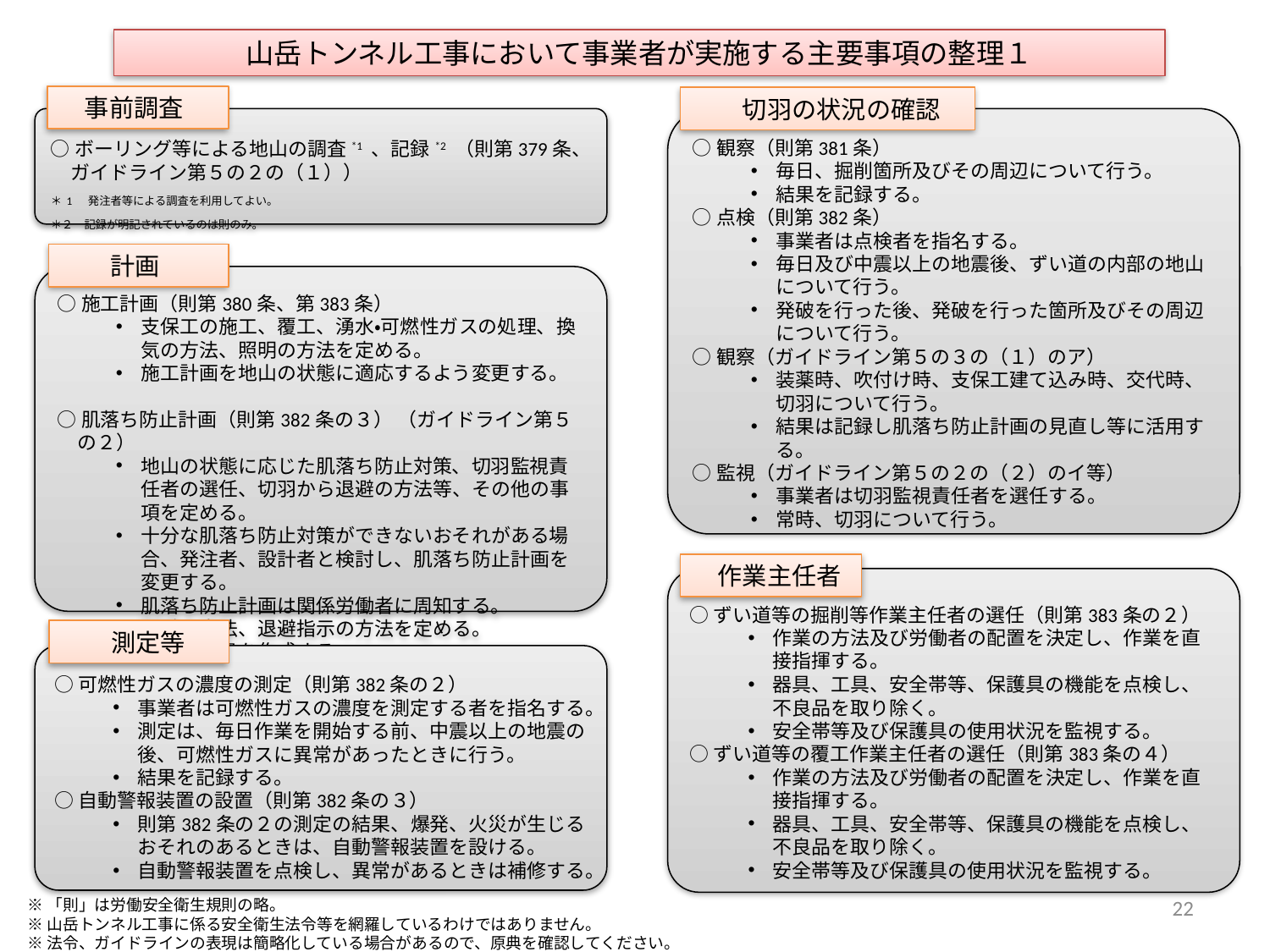

山岳トンネル工事において事業者が実施する主要事項の整理１
　事前調査
　　切羽の状況の確認
○観察（則第381条）
毎日、掘削箇所及びその周辺について行う。
結果を記録する。
○点検（則第382条）
事業者は点検者を指名する。
毎日及び中震以上の地震後、ずい道の内部の地山について行う。
発破を行った後、発破を行った箇所及びその周辺について行う。
○観察（ガイドライン第５の３の（１）のア）
装薬時、吹付け時、支保工建て込み時、交代時、切羽について行う。
結果は記録し肌落ち防止計画の見直し等に活用する。
○監視（ガイドライン第５の２の（２）のイ等）
事業者は切羽監視責任者を選任する。
常時、切羽について行う。
○ボーリング等による地山の調査*1 、記録*2 （則第379条、ガイドライン第５の２の（１））

＊1　発注者等による調査を利用してよい。
＊２　記録が明記されているのは則のみ。
　　計画
○施工計画（則第380条、第383条）
支保工の施工、覆工、湧水・可燃性ガスの処理、換気の方法、照明の方法を定める。
施工計画を地山の状態に適応するよう変更する。
○肌落ち防止計画（則第382条の３） （ガイドライン第５の２）
地山の状態に応じた肌落ち防止対策、切羽監視責任者の選任、切羽から退避の方法等、その他の事項を定める。
十分な肌落ち防止対策ができないおそれがある場合、発注者、設計者と検討し、肌落ち防止計画を変更する。
肌落ち防止計画は関係労働者に周知する。
退避の方法、退避指示の方法を定める。
作業手順書を作成する。

　作業主任者
○ずい道等の掘削等作業主任者の選任（則第383条の２）
作業の方法及び労働者の配置を決定し、作業を直接指揮する。
器具、工具、安全帯等、保護具の機能を点検し、不良品を取り除く。
安全帯等及び保護具の使用状況を監視する。
○ずい道等の覆工作業主任者の選任（則第383条の４）
作業の方法及び労働者の配置を決定し、作業を直接指揮する。
器具、工具、安全帯等、保護具の機能を点検し、不良品を取り除く。
安全帯等及び保護具の使用状況を監視する。

　　測定等
○可燃性ガスの濃度の測定（則第382条の２）
事業者は可燃性ガスの濃度を測定する者を指名する。
測定は、毎日作業を開始する前、中震以上の地震の後、可燃性ガスに異常があったときに行う。
結果を記録する。
○自動警報装置の設置（則第382条の３）
則第382条の２の測定の結果、爆発、火災が生じるおそれのあるときは、自動警報装置を設ける。
自動警報装置を点検し、異常があるときは補修する。
22
※「則」は労働安全衛生規則の略。
※山岳トンネル工事に係る安全衛生法令等を網羅しているわけではありません。
※法令、ガイドラインの表現は簡略化している場合があるので、原典を確認してください。